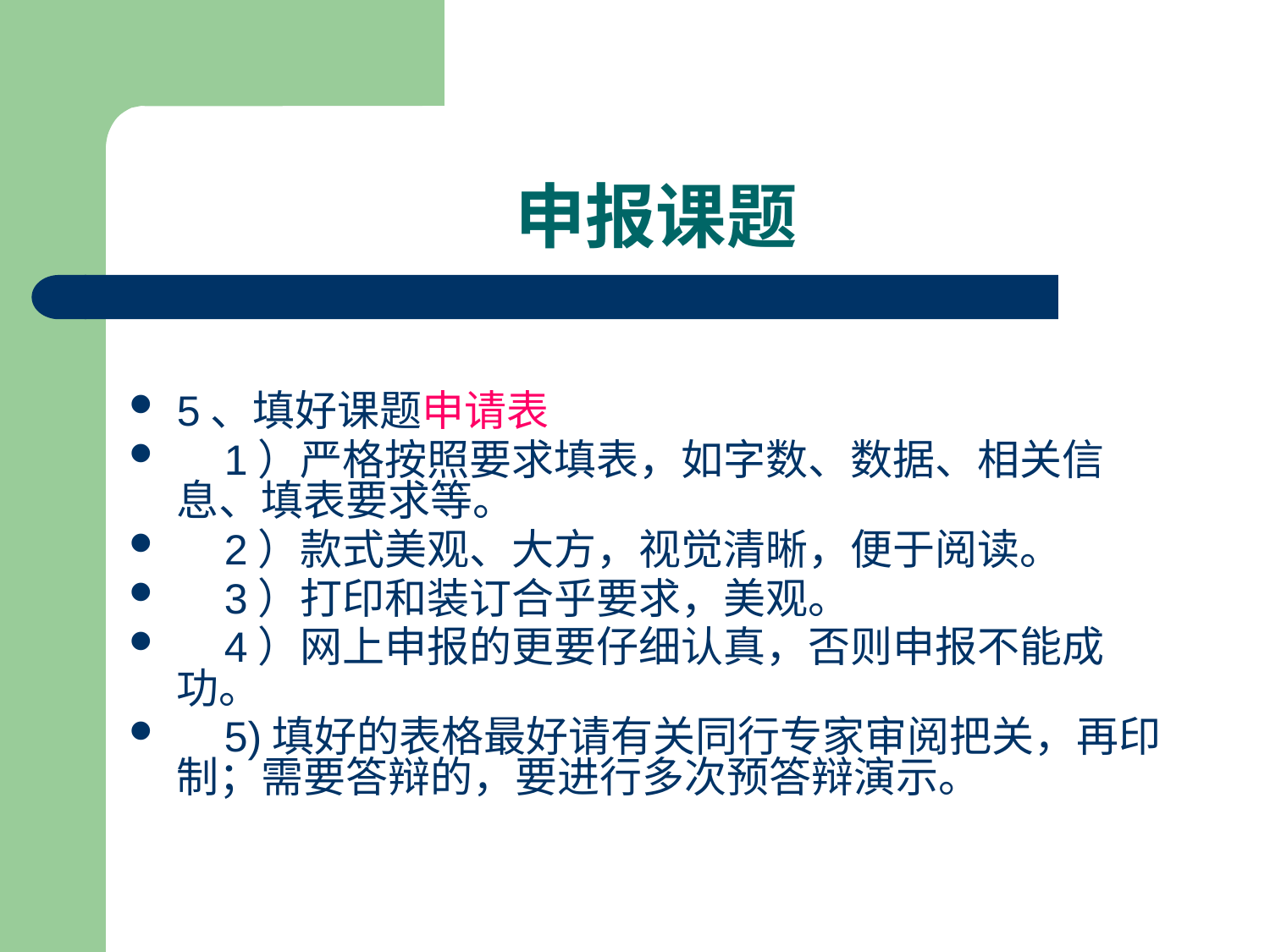

# 申报课题

5、填好课题申请表
    1）严格按照要求填表，如字数、数据、相关信息、填表要求等。
    2）款式美观、大方，视觉清晰，便于阅读。
    3）打印和装订合乎要求，美观。
    4）网上申报的更要仔细认真，否则申报不能成功。
    5)填好的表格最好请有关同行专家审阅把关，再印制；需要答辩的，要进行多次预答辩演示。